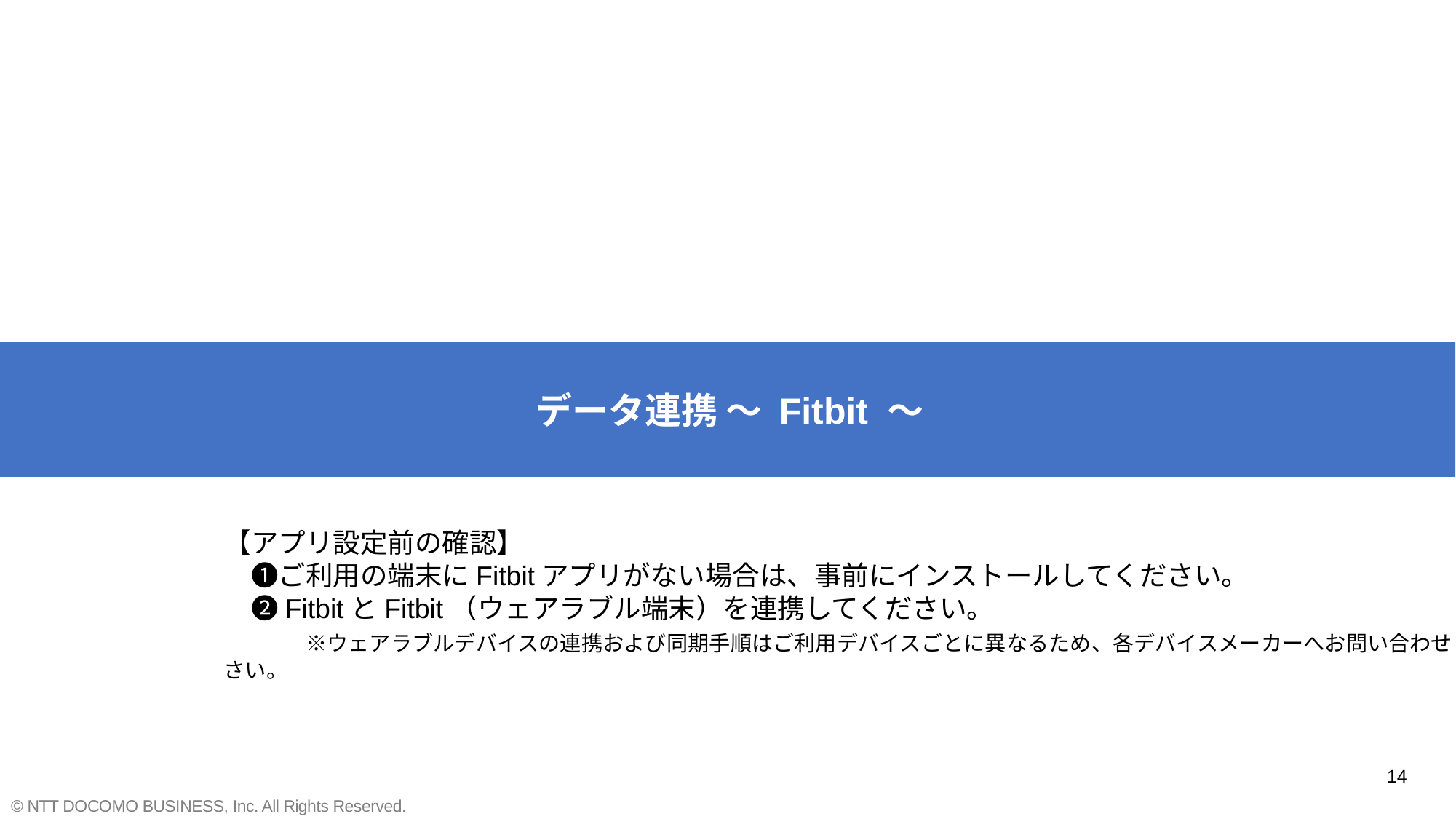

データ連携 ～ Fitbit ～
【アプリ設定前の確認】
　❶ご利用の端末にFitbitアプリがない場合は、事前にインストールしてください。
　❷FitbitとFitbit（ウェアラブル端末）を連携してください。
　　　※ウェアラブルデバイスの連携および同期手順はご利用デバイスごとに異なるため、各デバイスメーカーへお問い合わせください。
14